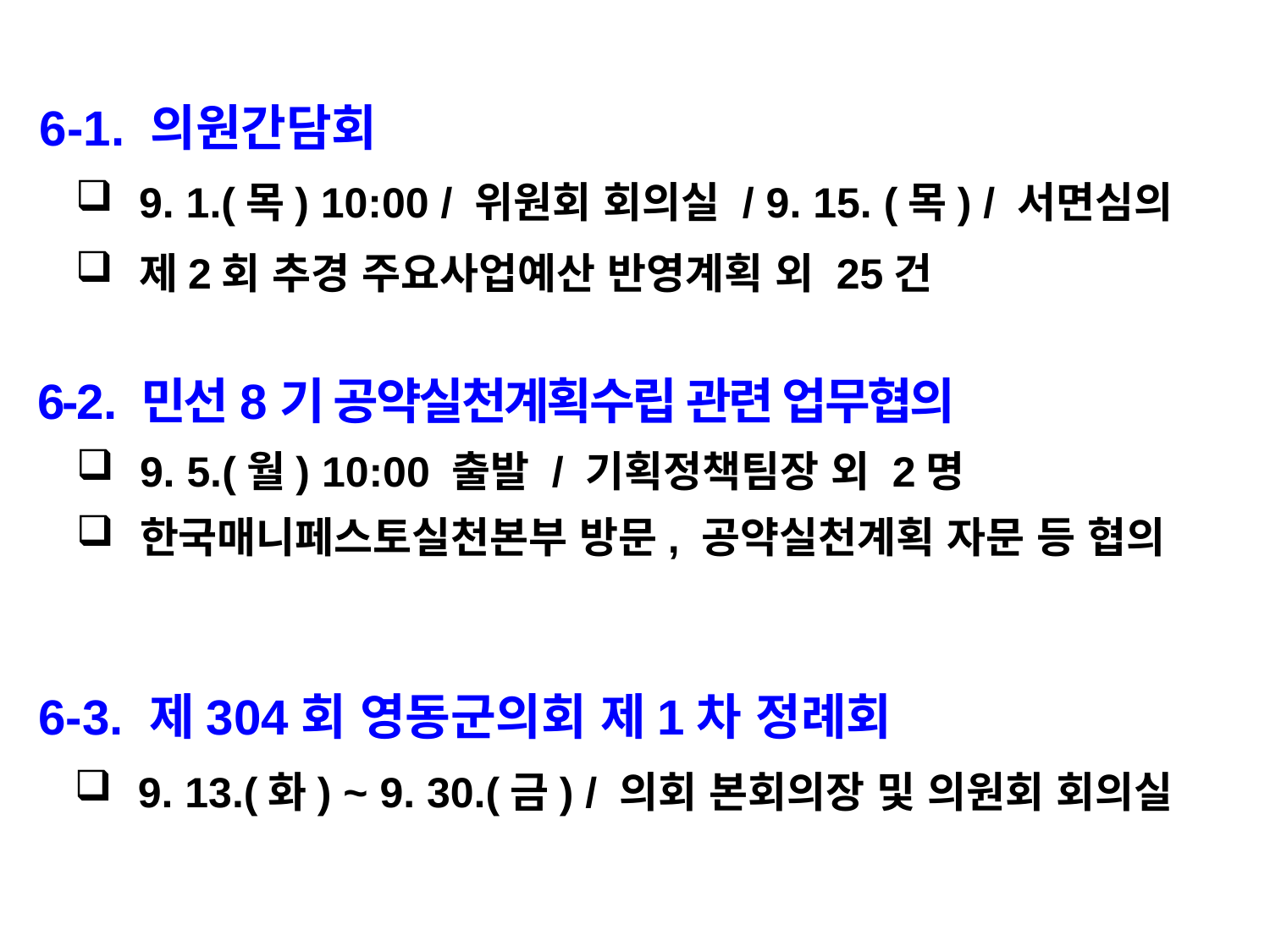

6-1. 의원간담회
9. 1.(목) 10:00 / 위원회 회의실 / 9. 15. (목) / 서면심의
제2회 추경 주요사업예산 반영계획 외 25건

  6-2. 민선8기 공약실천계획수립 관련 업무협의
9. 5.(월) 10:00 출발 / 기획정책팀장 외 2명
한국매니페스토실천본부 방문, 공약실천계획 자문 등 협의
  6-3. 제304회 영동군의회 제1차 정례회
9. 13.(화) ~ 9. 30.(금) / 의회 본회의장 및 의원회 회의실